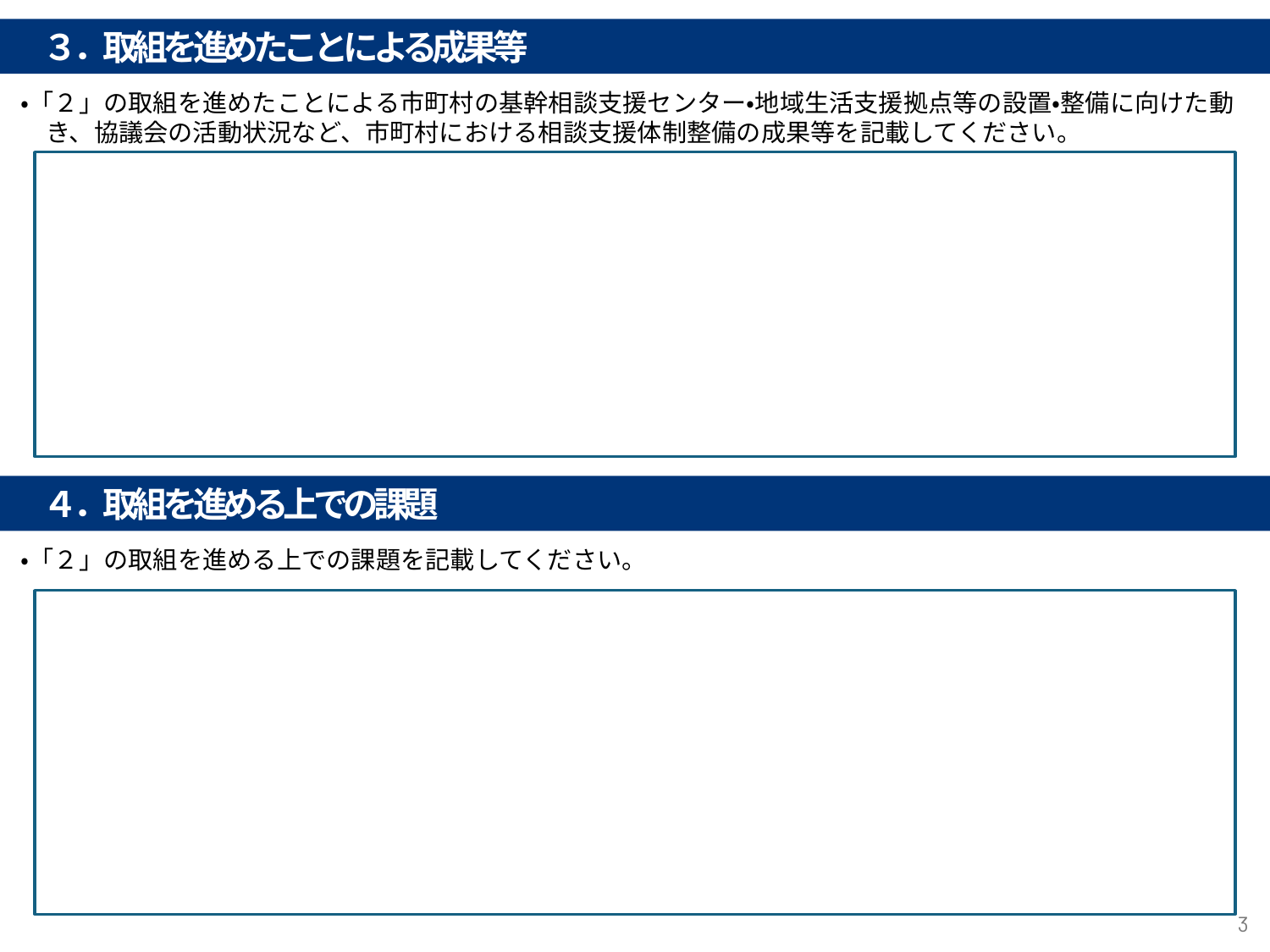

３．取組を進めたことによる成果等
・「２」の取組を進めたことによる市町村の基幹相談支援センター・地域生活支援拠点等の設置・整備に向けた動き、協議会の活動状況など、市町村における相談支援体制整備の成果等を記載してください。

　４．取組を進める上での課題
・「２」の取組を進める上での課題を記載してください。

3